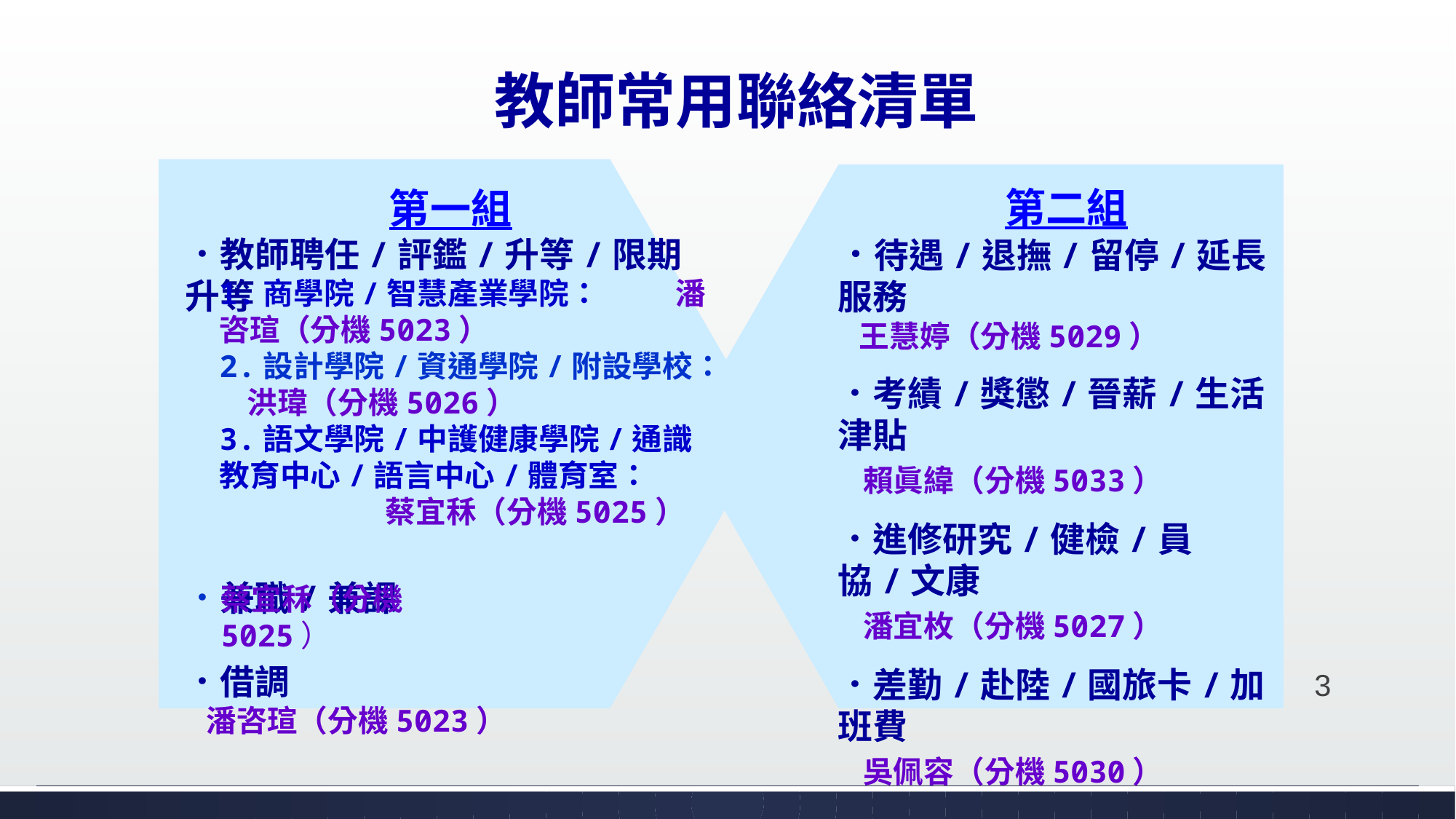

# 教師常用聯絡清單

第一組
．教師聘任/評鑑/升等/限期升等

．兼職/兼課

．借調
  潘咨瑄（分機5023）

第二組
．待遇/退撫/留停/延長服務
  王慧婷（分機5029）
．考績/獎懲/晉薪/生活津貼
  賴眞緯（分機5033）
．進修研究/健檢/員協/文康
  潘宜枚（分機5027）
．差勤/赴陸/國旅卡/加班費
  吳佩容（分機5030）

．

1.商學院/智慧產業學院：           潘咨瑄（分機5023）
2.設計學院/資通學院/附設學校：    洪瑋（分機5026）
3.語文學院/中護健康學院/通識教育中心/語言中心/體育室：                                  蔡宜秝（分機5025）
蔡宜秝（分機5025）
3